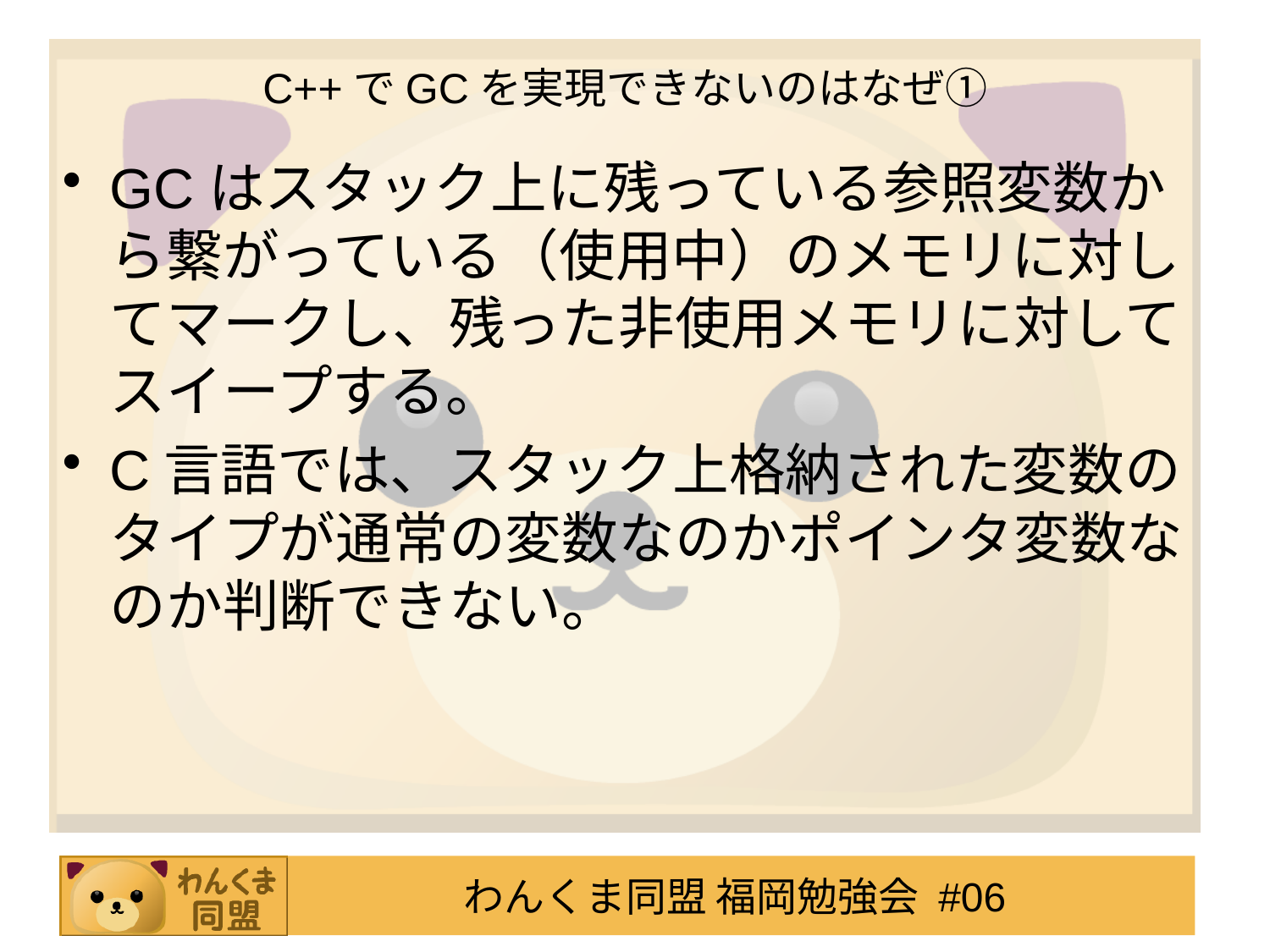

# C++でGCを実現できないのはなぜ①
GCはスタック上に残っている参照変数から繋がっている（使用中）のメモリに対してマークし、残った非使用メモリに対してスイープする。
C言語では、スタック上格納された変数のタイプが通常の変数なのかポインタ変数なのか判断できない。